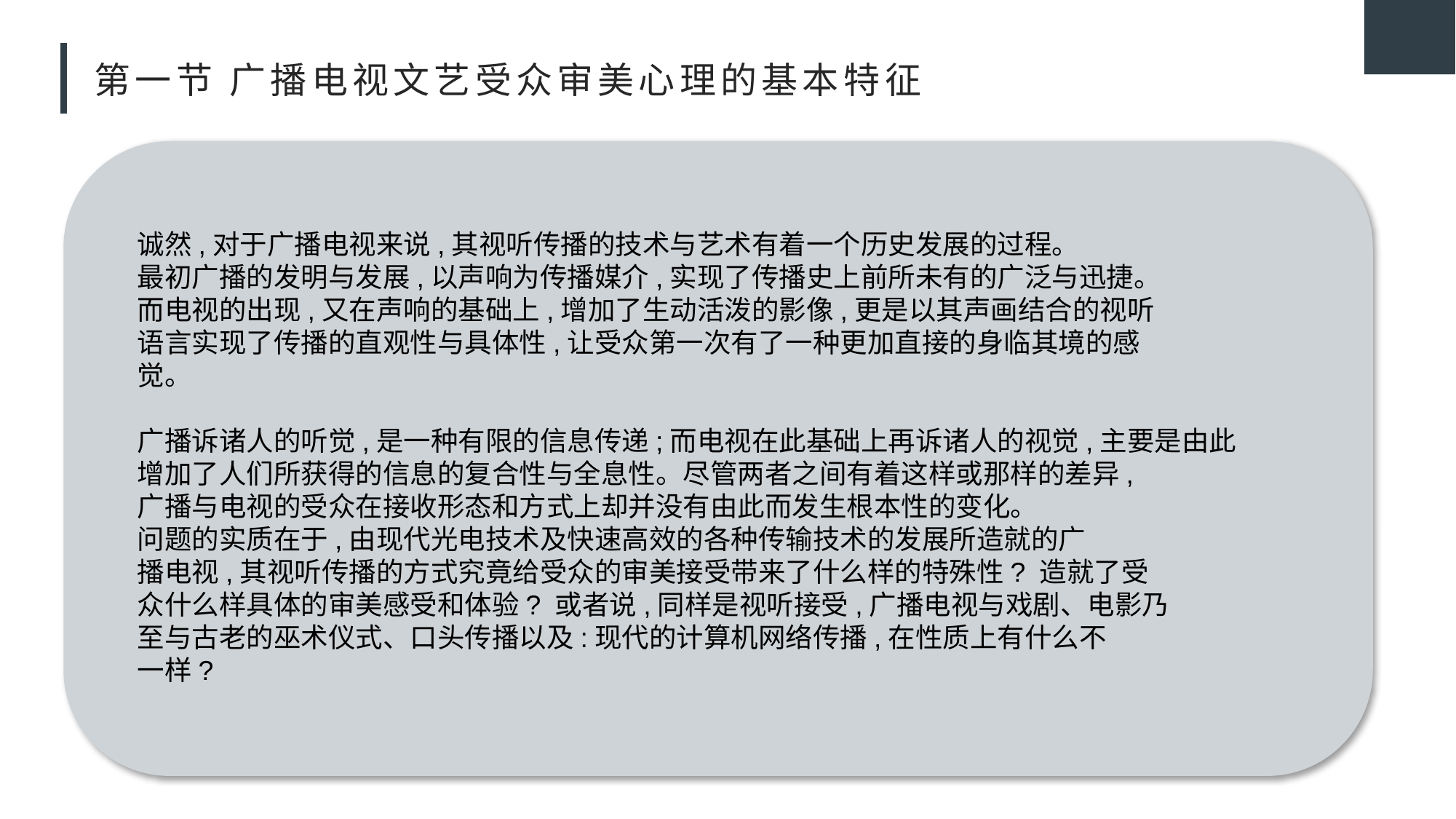

# 第一节 广播电视文艺受众审美心理的基本特征

诚然,对于广播电视来说,其视听传播的技术与艺术有着一个历史发展的过程。
最初广播的发明与发展,以声响为传播媒介,实现了传播史上前所未有的广泛与迅捷。
而电视的出现,又在声响的基础上,增加了生动活泼的影像,更是以其声画结合的视听
语言实现了传播的直观性与具体性,让受众第一次有了一种更加直接的身临其境的感
觉。

广播诉诸人的听觉,是一种有限的信息传递;而电视在此基础上再诉诸人的视觉,主要是由此
增加了人们所获得的信息的复合性与全息性。尽管两者之间有着这样或那样的差异,
广播与电视的受众在接收形态和方式上却并没有由此而发生根本性的变化。
问题的实质在于,由现代光电技术及快速高效的各种传输技术的发展所造就的广
播电视,其视听传播的方式究竟给受众的审美接受带来了什么样的特殊性? 造就了受
众什么样具体的审美感受和体验? 或者说,同样是视听接受,广播电视与戏剧、电影乃
至与古老的巫术仪式、口头传播以及:现代的计算机网络传播,在性质上有什么不
一样?